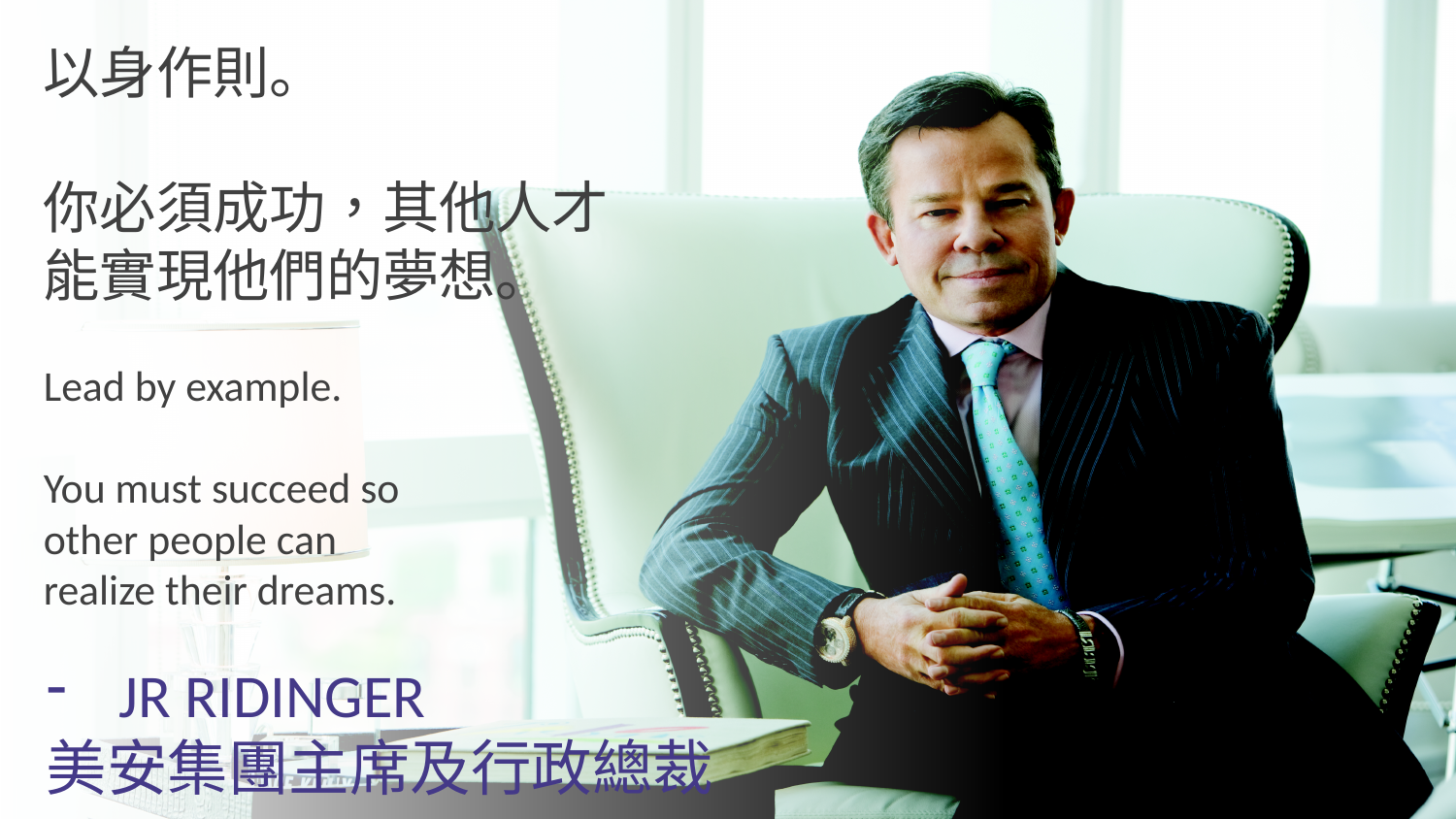

以身作則。

你必須成功，其他人才能實現他們的夢想。

Lead by example.

You must succeed so
other people can
realize their dreams.
JR Ridinger
美安集團主席及行政總裁